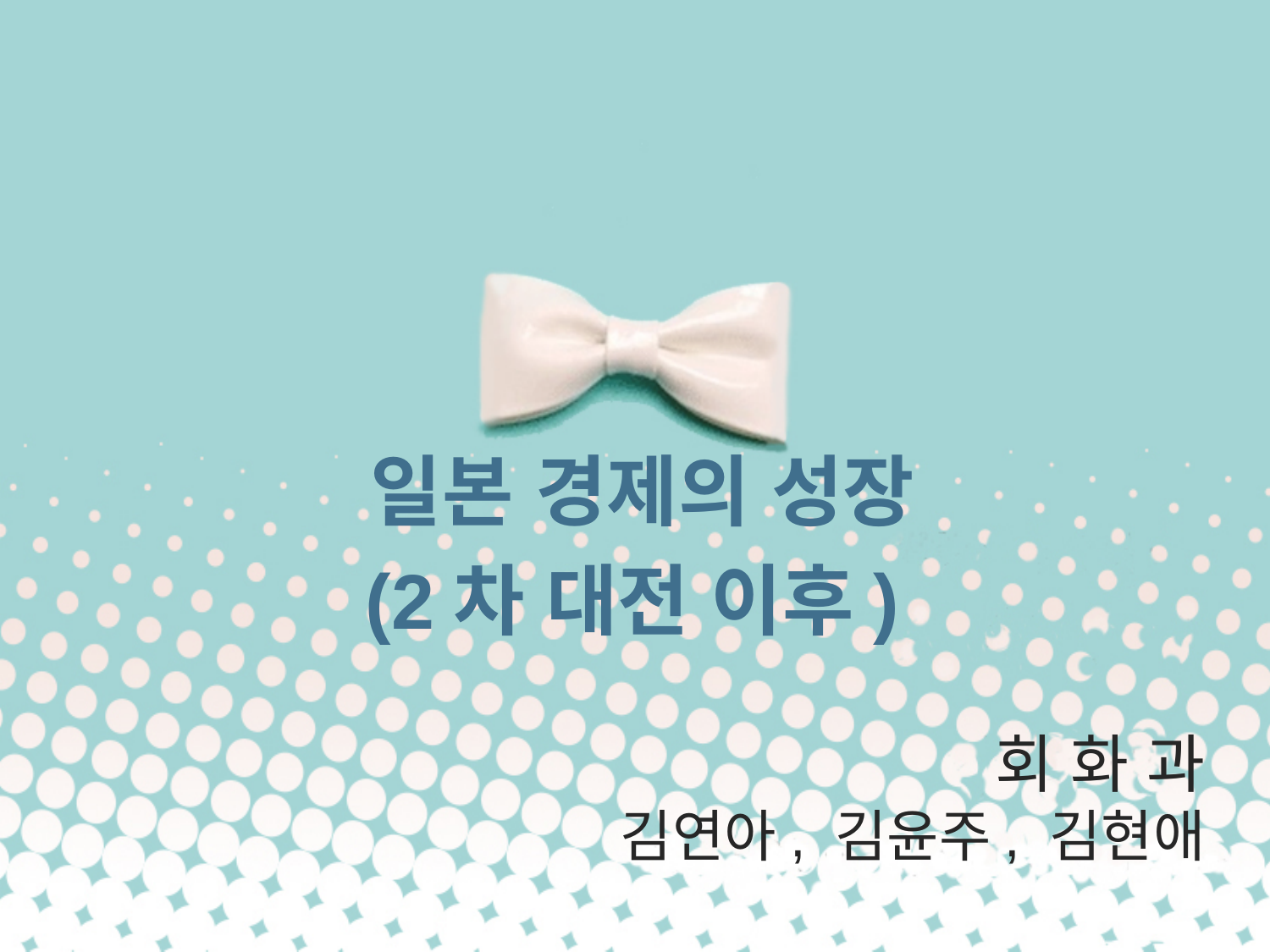

일본 경제의 성장
(2차 대전 이후)

# 회 화 과 김연아, 김윤주, 김현애